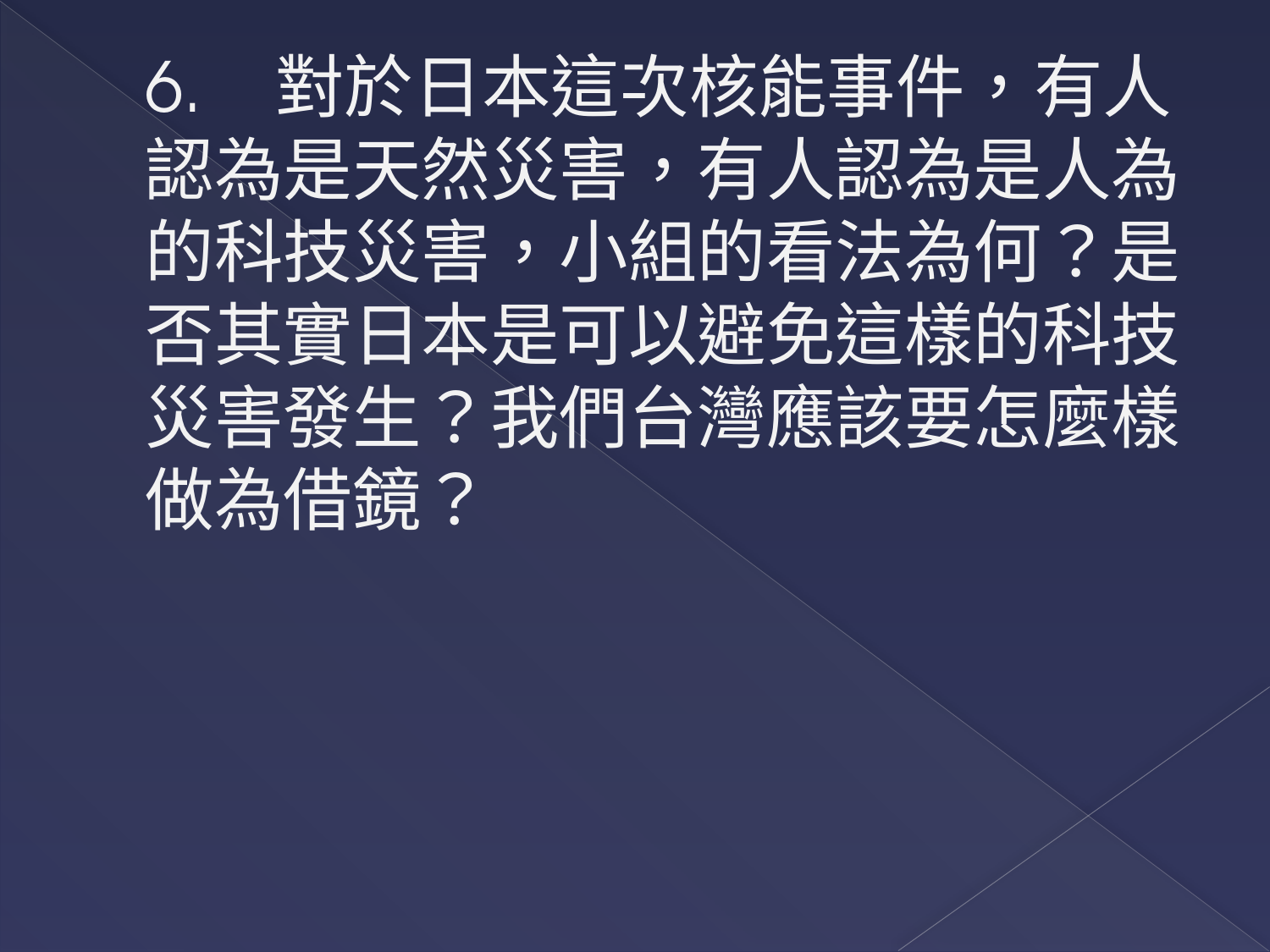

# 6.   對於日本這次核能事件，有人認為是天然災害，有人認為是人為的科技災害，小組的看法為何？是否其實日本是可以避免這樣的科技災害發生？我們台灣應該要怎麼樣做為借鏡？